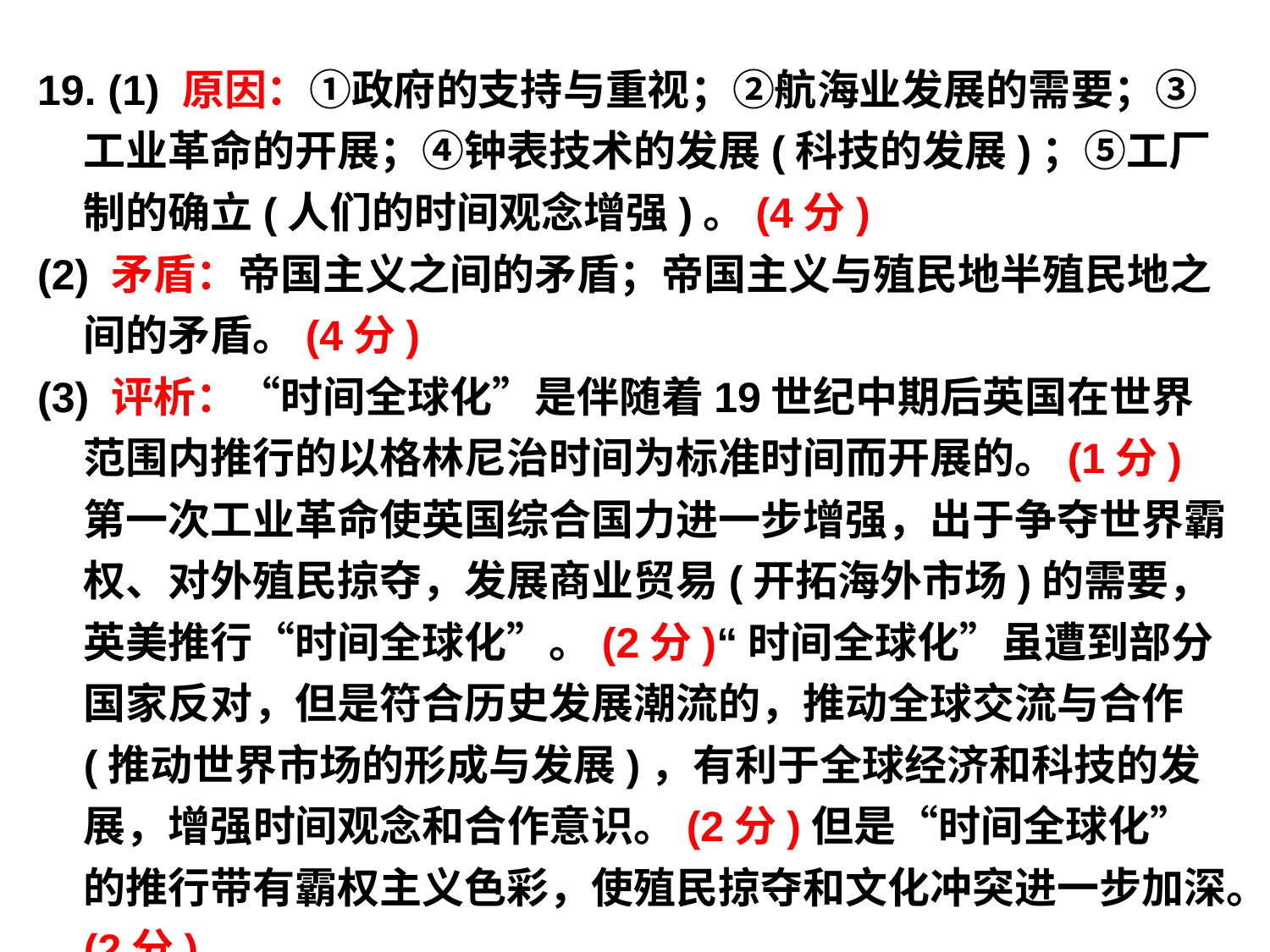

19. (1) 原因：①政府的支持与重视；②航海业发展的需要；③工业革命的开展；④钟表技术的发展(科技的发展)；⑤工厂制的确立(人们的时间观念增强)。(4分)
(2) 矛盾：帝国主义之间的矛盾；帝国主义与殖民地半殖民地之间的矛盾。(4分)
(3) 评析：“时间全球化”是伴随着19世纪中期后英国在世界范围内推行的以格林尼治时间为标准时间而开展的。(1分)第一次工业革命使英国综合国力进一步增强，出于争夺世界霸权、对外殖民掠夺，发展商业贸易(开拓海外市场)的需要，英美推行“时间全球化”。(2分)“时间全球化”虽遭到部分国家反对，但是符合历史发展潮流的，推动全球交流与合作(推动世界市场的形成与发展)，有利于全球经济和科技的发展，增强时间观念和合作意识。(2分)但是“时间全球化”的推行带有霸权主义色彩，使殖民掠夺和文化冲突进一步加深。(2分)